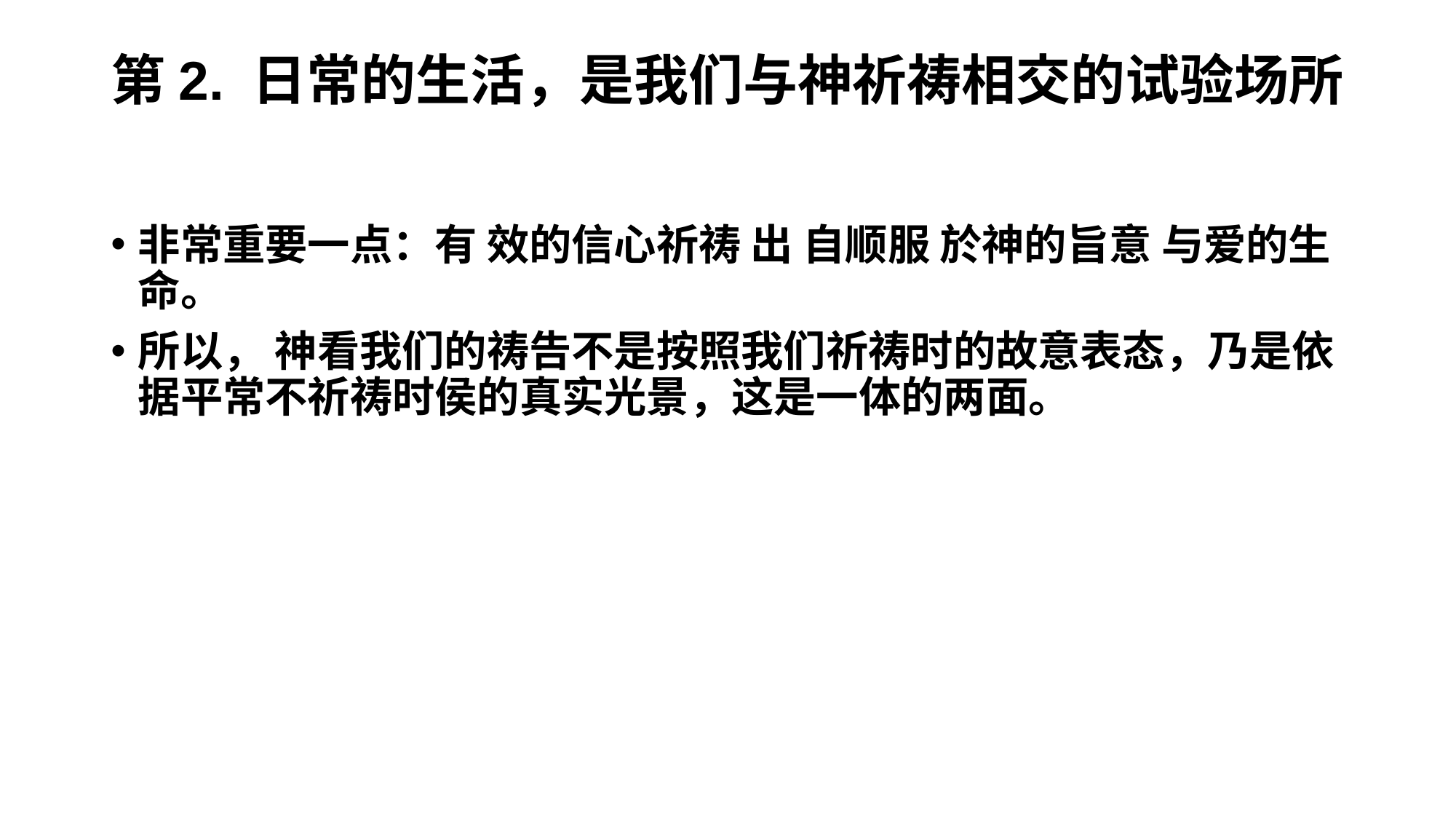

# 第2. 日常的生活，是我们与神祈祷相交的试验场所
非常重要一点：有 效的信心祈祷 出 自顺服 於神的旨意 与爱的生命。
所以， 神看我们的祷告不是按照我们祈祷时的故意表态，乃是依据平常不祈祷时侯的真实光景，这是一体的两面。